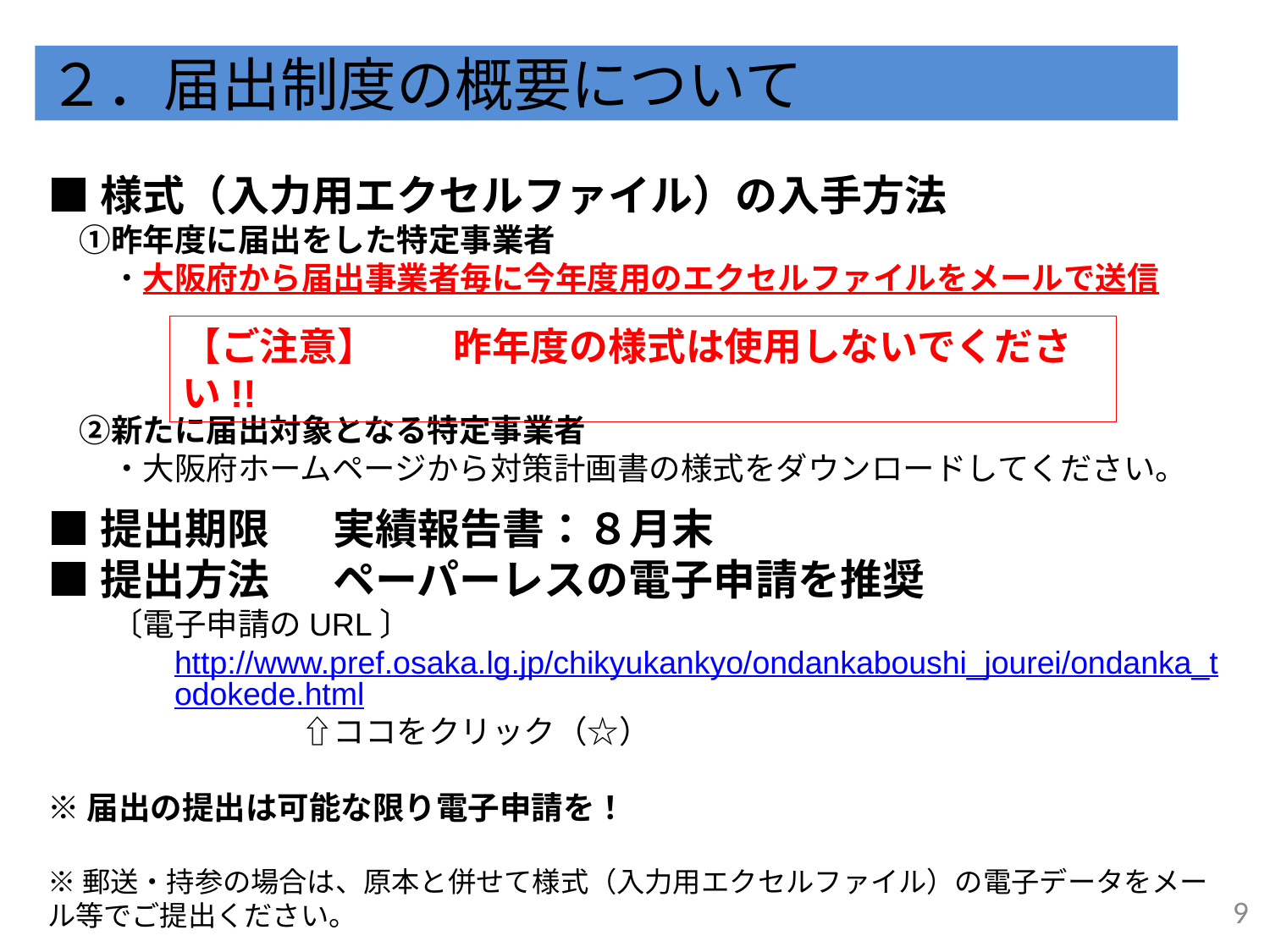

# ２．届出制度の概要について
■様式（入力用エクセルファイル）の入手方法
　①昨年度に届出をした特定事業者
　　・大阪府から届出事業者毎に今年度用のエクセルファイルをメールで送信

　②新たに届出対象となる特定事業者
　　・大阪府ホームページから対策計画書の様式をダウンロードしてください。
【ご注意】　　昨年度の様式は使用しないでください!!
■提出期限　　実績報告書：８月末
■提出方法　　ペーパーレスの電子申請を推奨
　　〔電子申請のURL〕
http://www.pref.osaka.lg.jp/chikyukankyo/ondankaboushi_jourei/ondanka_todokede.html　　　　⇧ココをクリック（☆）

※届出の提出は可能な限り電子申請を！

※郵送・持参の場合は、原本と併せて様式（入力用エクセルファイル）の電子データをメール等でご提出ください。

9